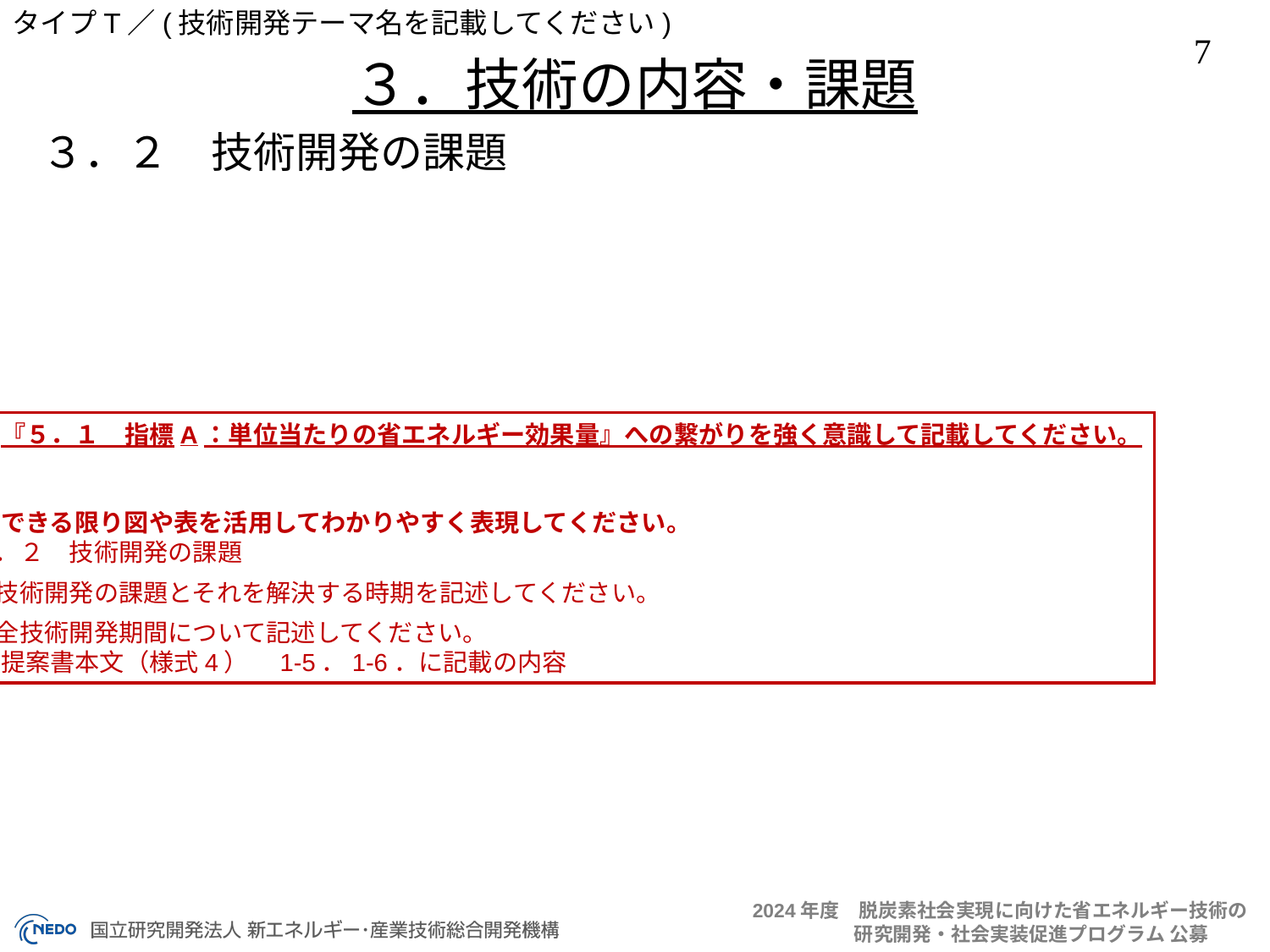

３．技術の内容・課題
３．２　技術開発の課題

◆『５．１　指標A：単位当たりの省エネルギー効果量』への繋がりを強く意識して記載してください。

◆できる限り図や表を活用してわかりやすく表現してください。
３．２　技術開発の課題
・技術開発の課題とそれを解決する時期を記述してください。
・全技術開発期間について記述してください。
※提案書本文（様式4）　1-5．1-6．に記載の内容